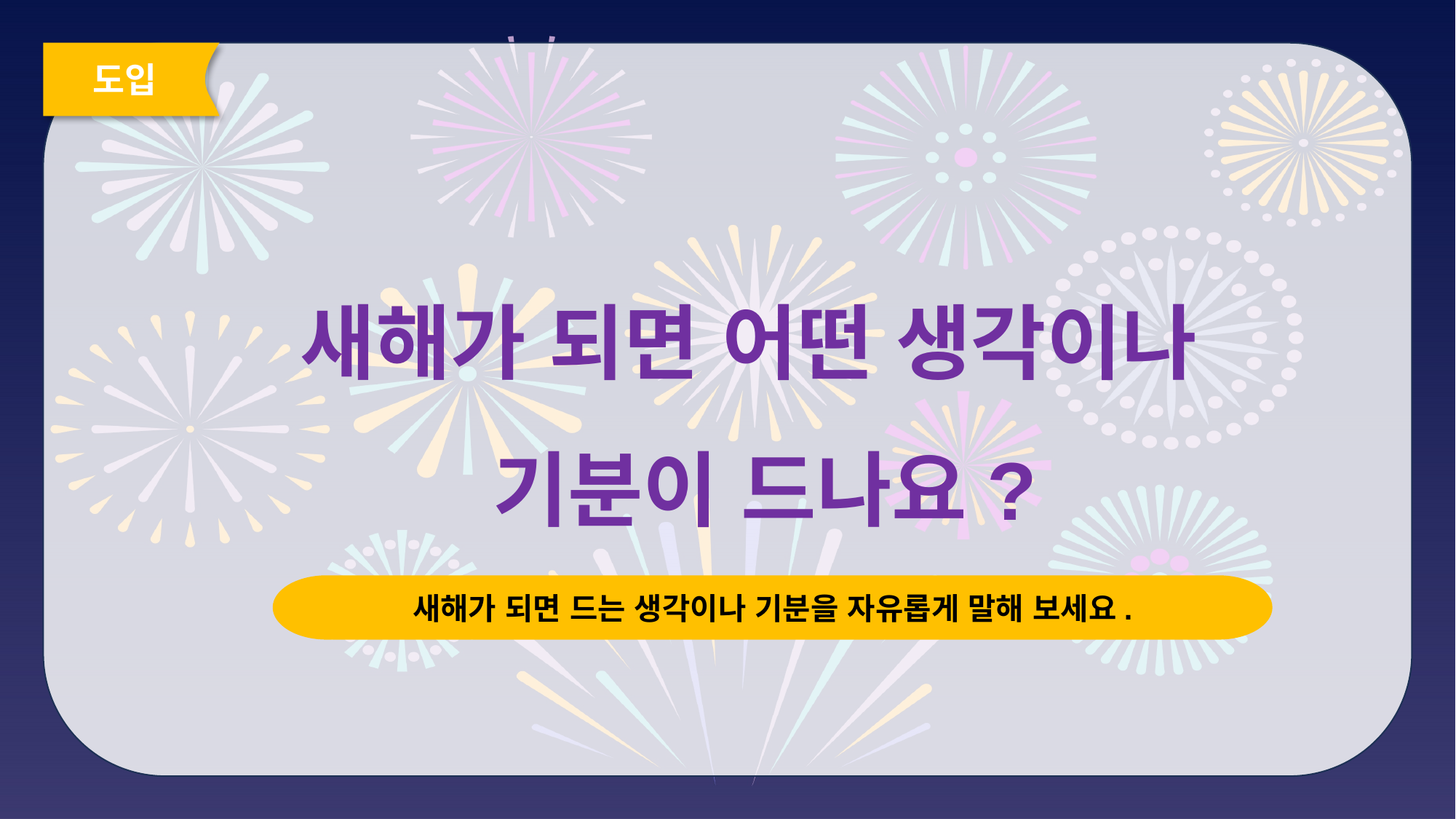

도입
새해가 되면 어떤 생각이나 기분이 드나요?
새해가 되면 드는 생각이나 기분을 자유롭게 말해 보세요.